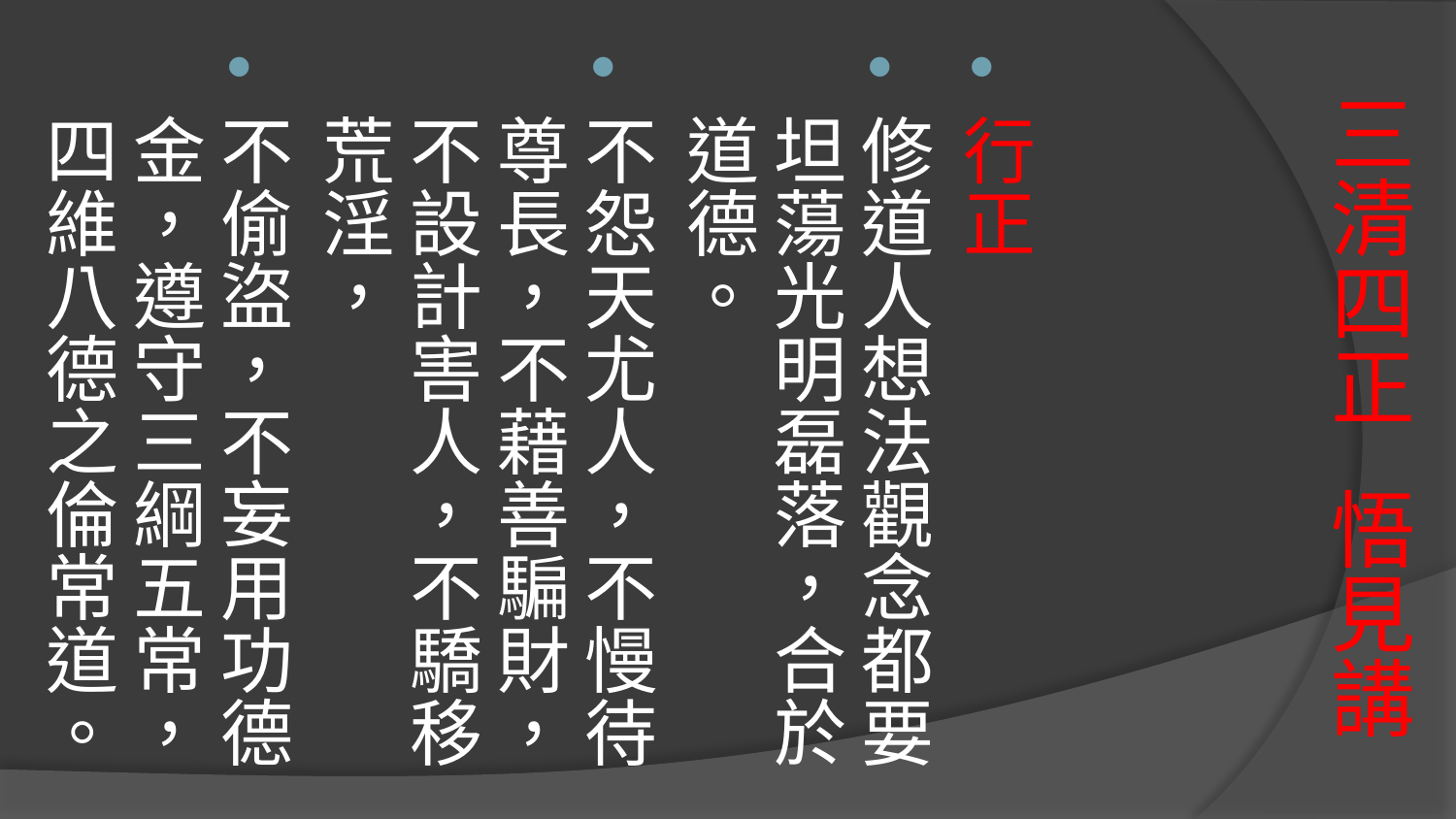

行正
修道人想法觀念都要坦蕩光明磊落，合於道德。
不怨天尤人，不慢待尊長，不藉善騙財，不設計害人，不驕移荒淫，
不偷盜，不妄用功德金，遵守三綱五常，四維八德之倫常道。
# 三清四正   悟見講